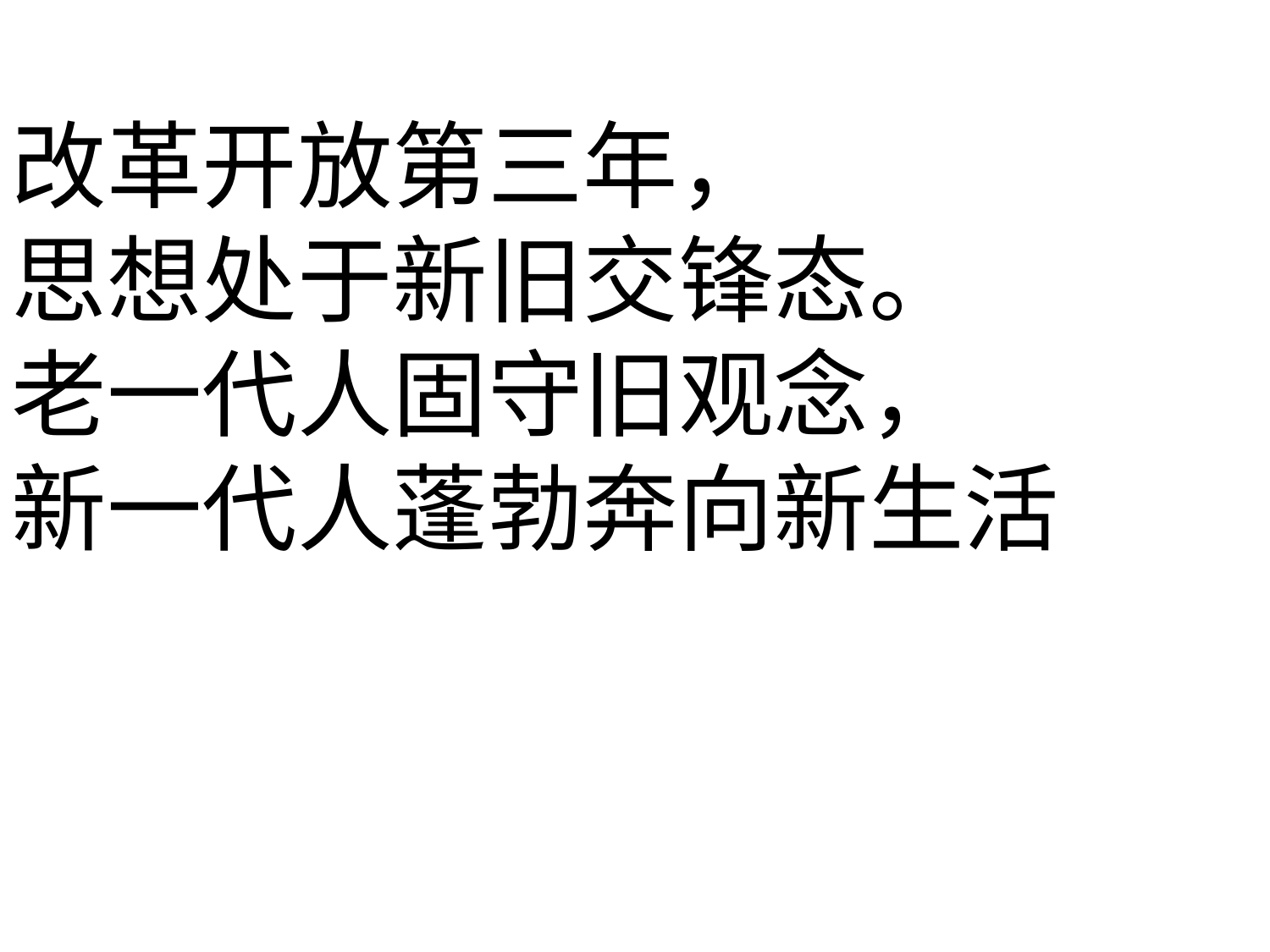

改革开放第三年，
思想处于新旧交锋态。
老一代人固守旧观念，
新一代人蓬勃奔向新生活